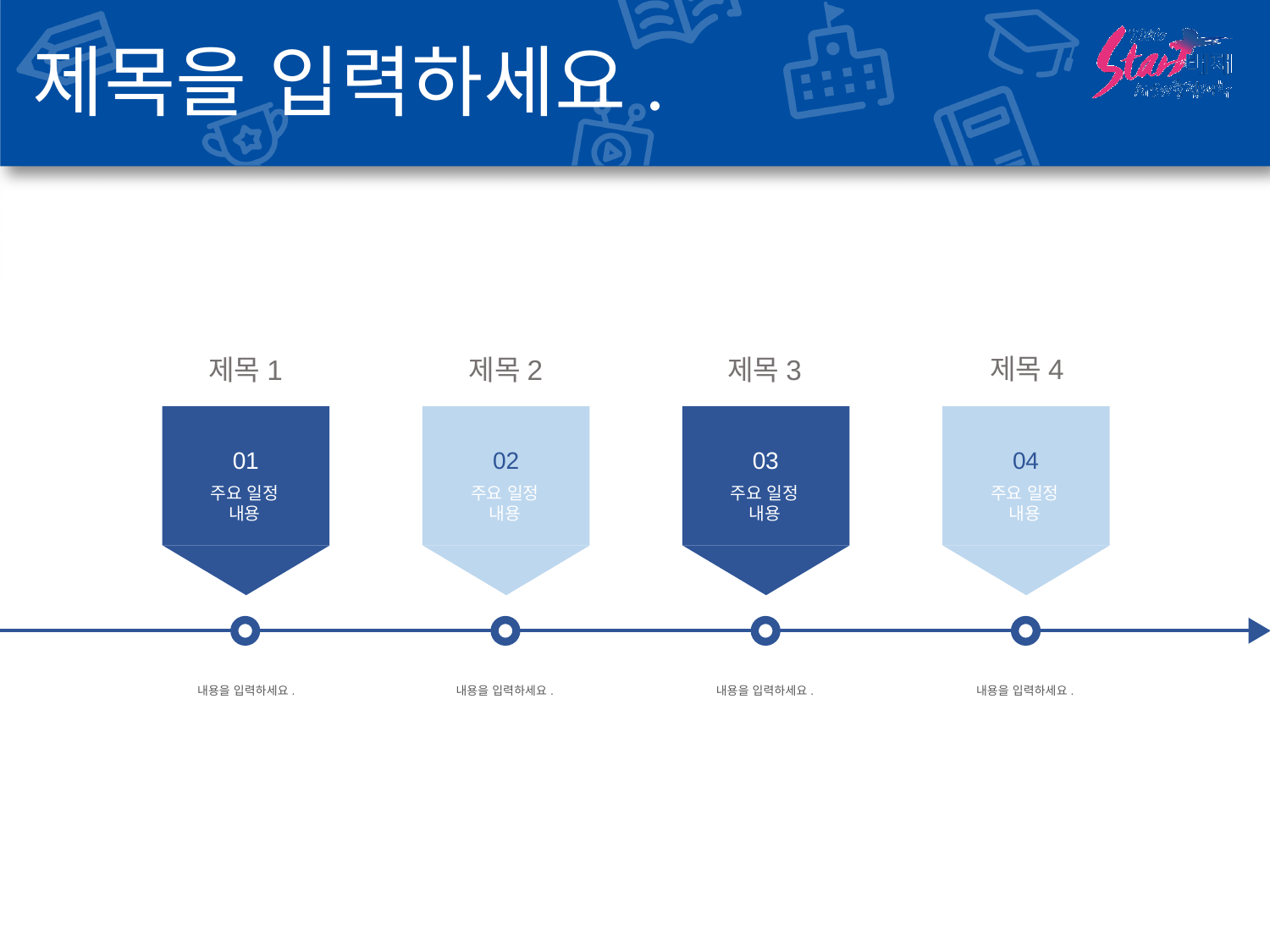

# 제목을 입력하세요.
제목4
제목1
제목2
제목3

01
02
03
04
주요 일정 내용
주요 일정 내용
주요 일정 내용
주요 일정 내용

내용을 입력하세요.
내용을 입력하세요.
내용을 입력하세요.
내용을 입력하세요.